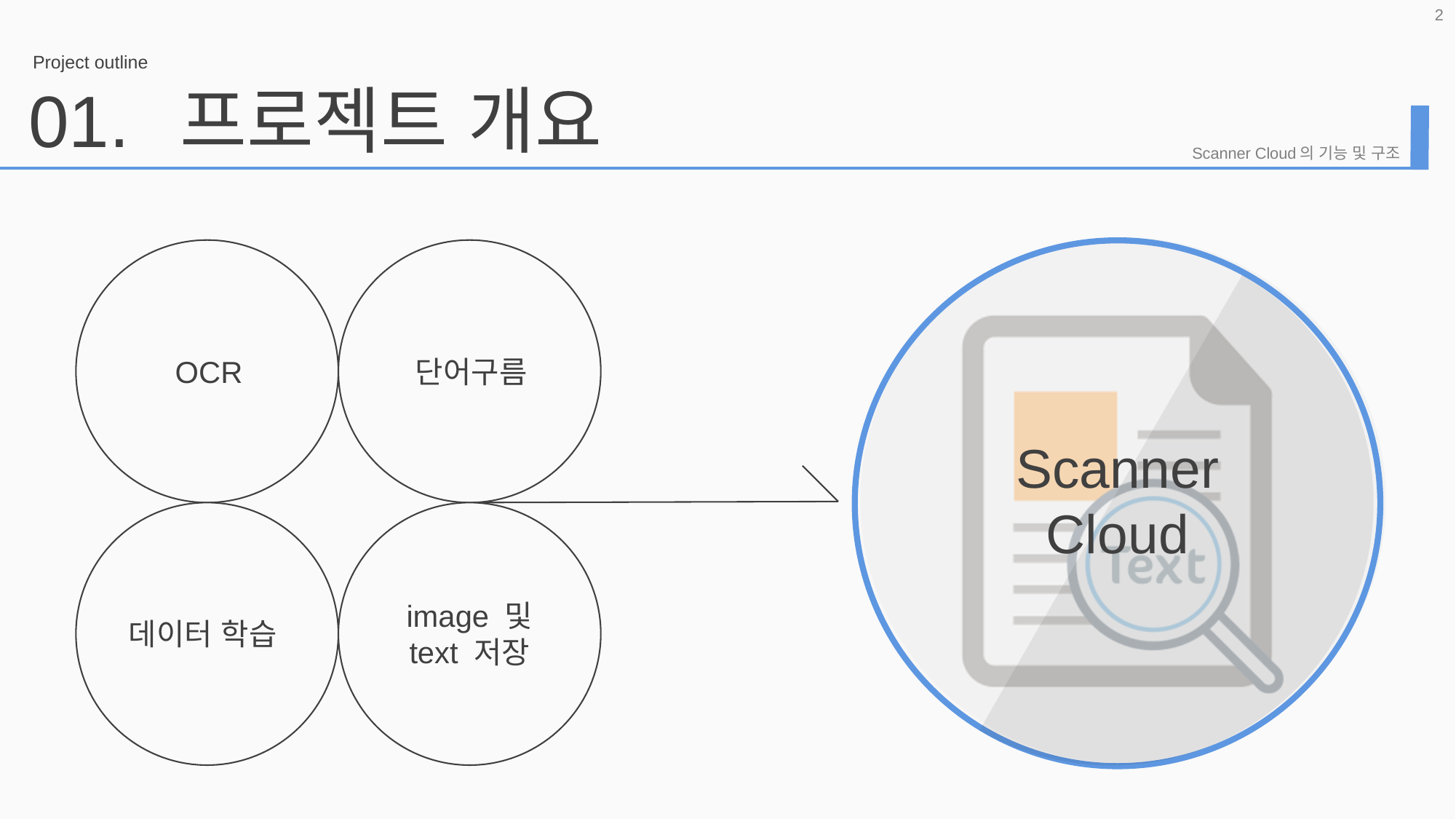

2
Project outline
01.
프로젝트 개요
Scanner Cloud의 기능 및 구조

OCR
단어구름
Scanner Cloud

image 및
text 저장
데이터 학습